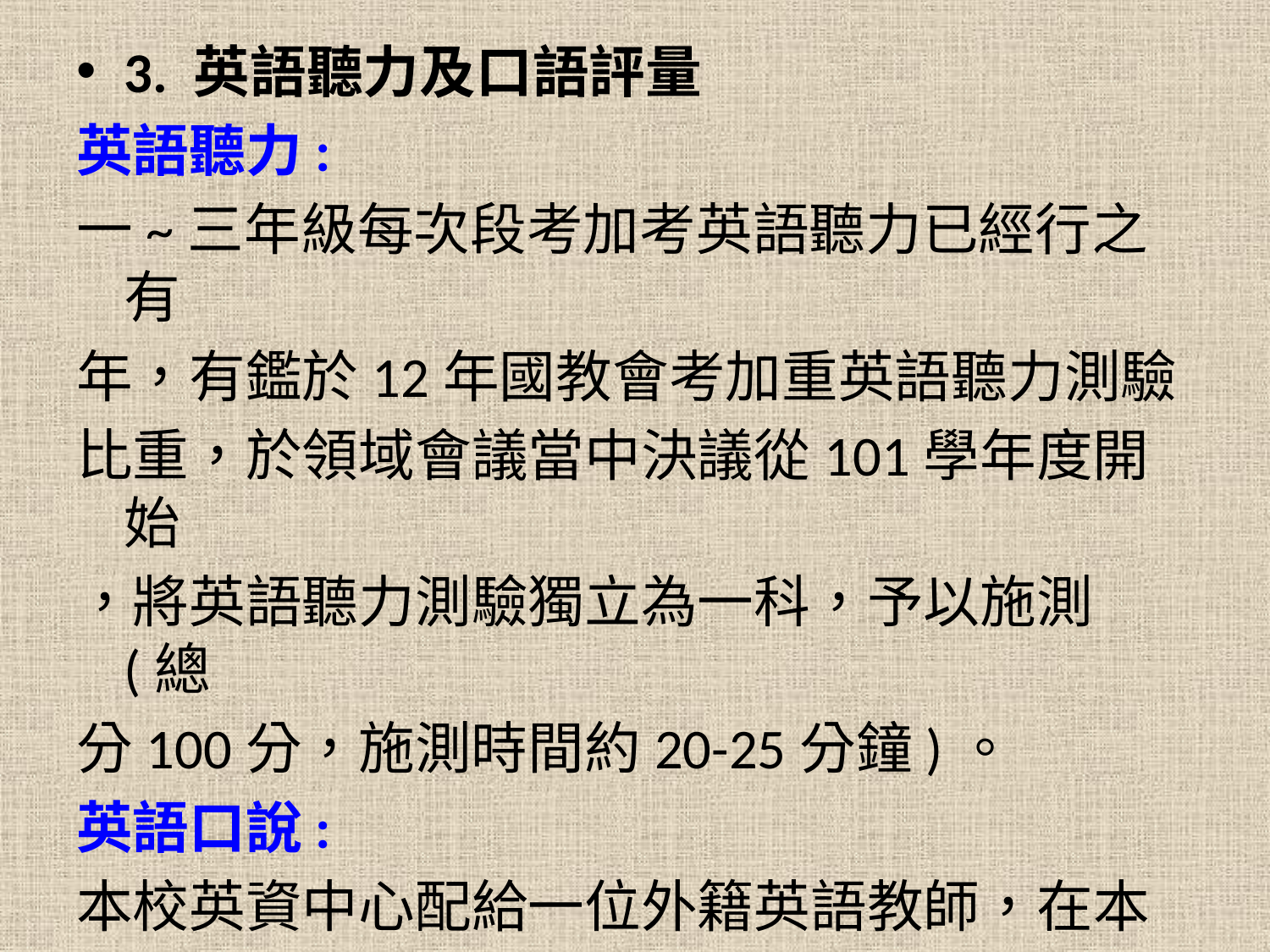

3. 英語聽力及口語評量
英語聽力:
一~三年級每次段考加考英語聽力已經行之有
年，有鑑於12年國教會考加重英語聽力測驗
比重，於領域會議當中決議從101學年度開始
，將英語聽力測驗獨立為一科，予以施測(總
分100分，施測時間約20-25分鐘)。
英語口說:
本校英資中心配給一位外籍英語教師，在本
校協助二年級生活美語課程，並且協助本校
推動每學期定期舉辦兩次英語口說測驗。